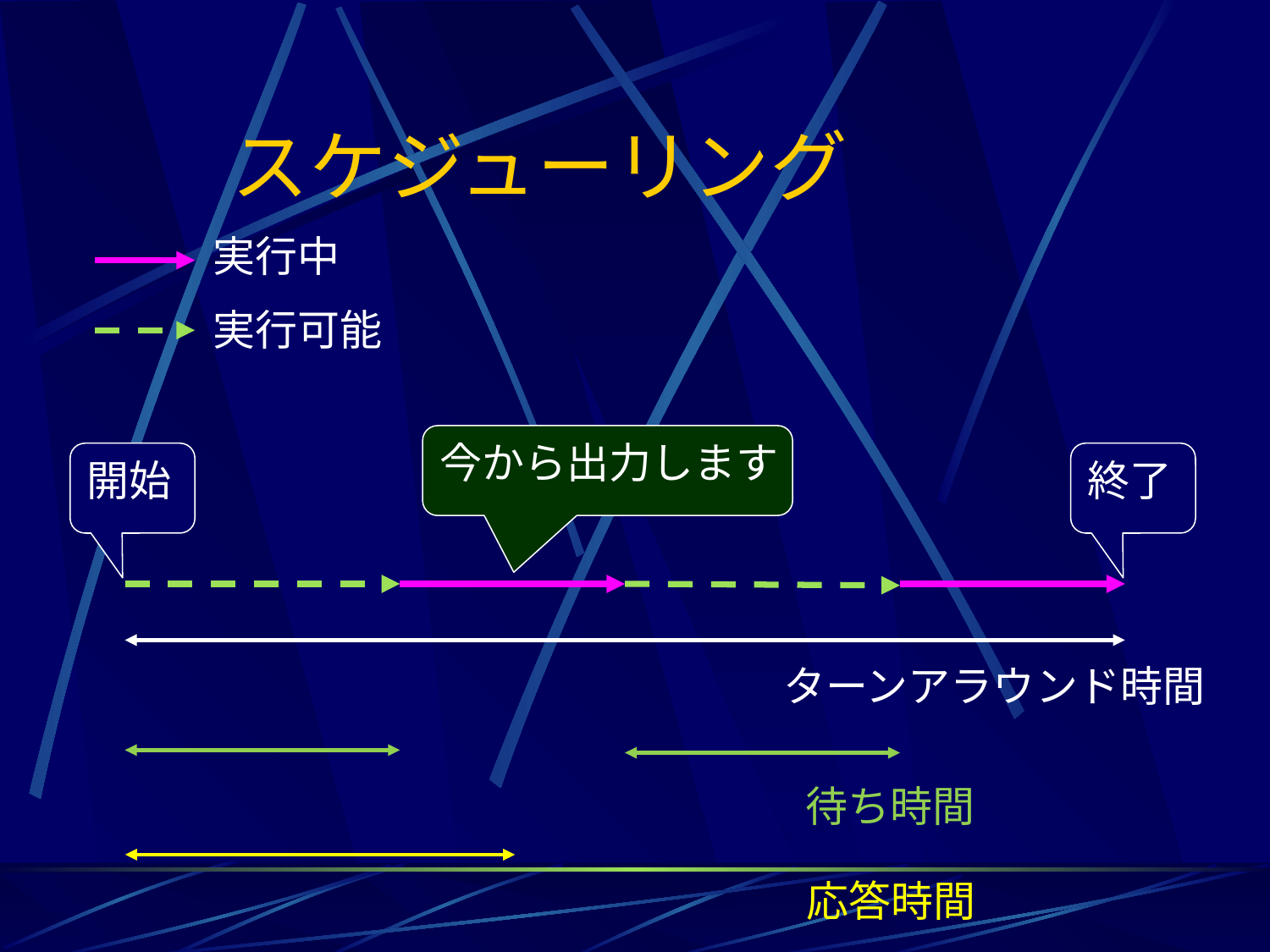

スケジューリング
実行中
実行可能
今から出力します
終了
開始
ターンアラウンド時間
待ち時間
応答時間